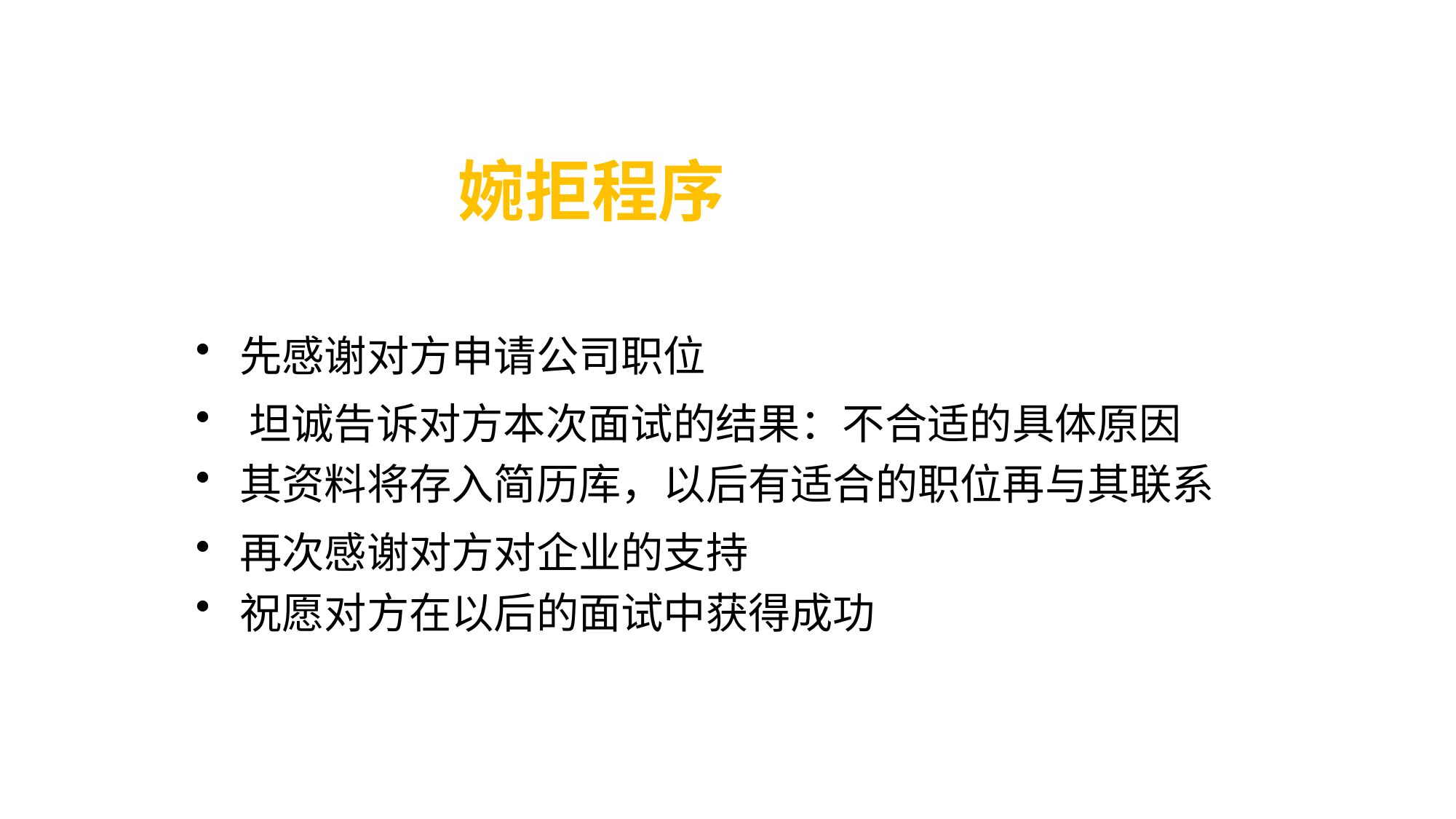

婉拒程序
  先感谢对方申请公司职位
   坦诚告诉对方本次面试的结果：不合适的具体原因
  其资料将存入简历库，以后有适合的职位再与其联系
  再次感谢对方对企业的支持
  祝愿对方在以后的面试中获得成功